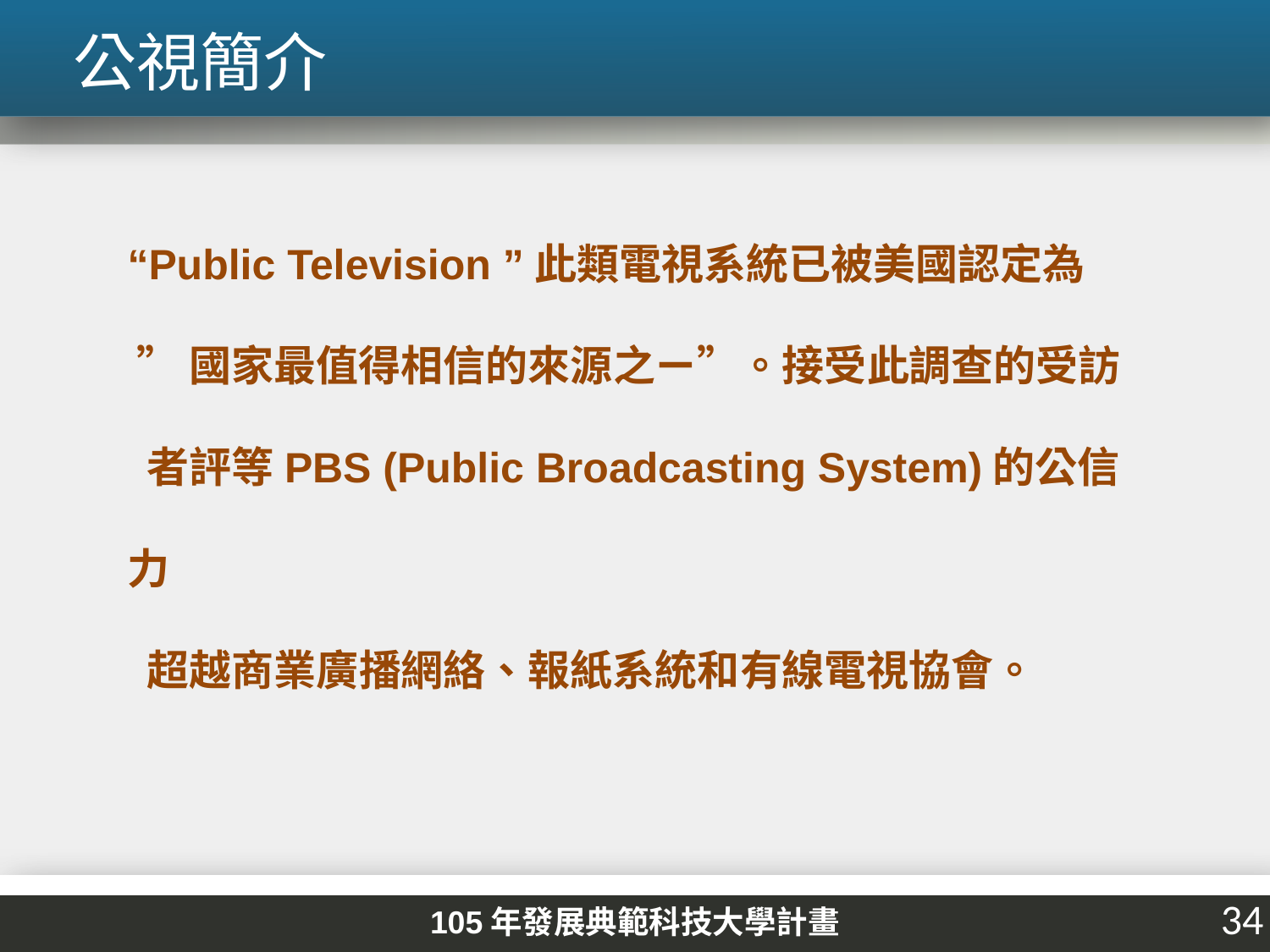

公視簡介
“Public Television ”此類電視系統已被美國認定為
 ”國家最值得相信的來源之ㄧ”。接受此調查的受訪
 者評等PBS (Public Broadcasting System)的公信力
 超越商業廣播網絡、報紙系統和有線電視協會。